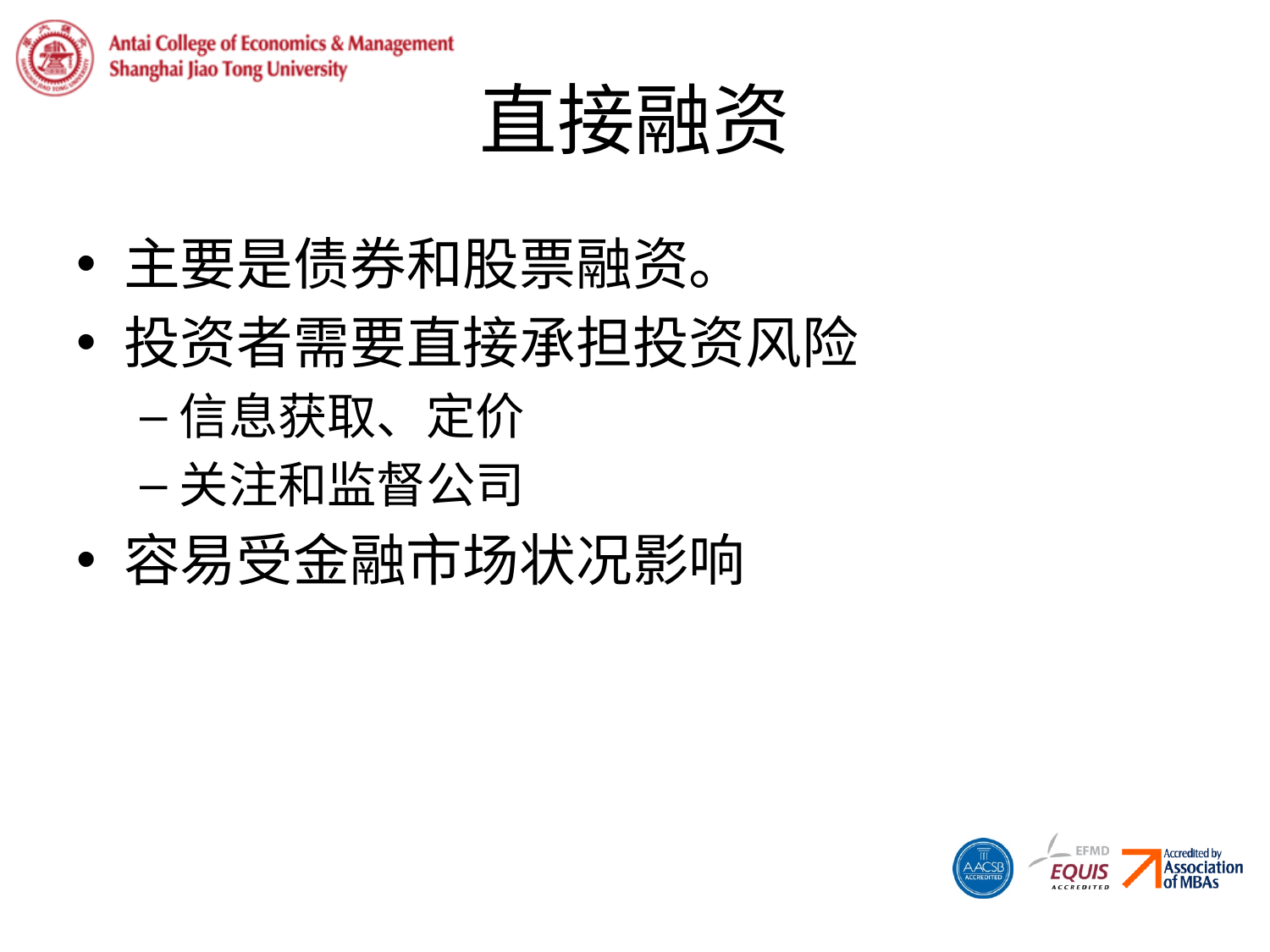

# 直接融资
主要是债券和股票融资。
投资者需要直接承担投资风险
信息获取、定价
关注和监督公司
容易受金融市场状况影响